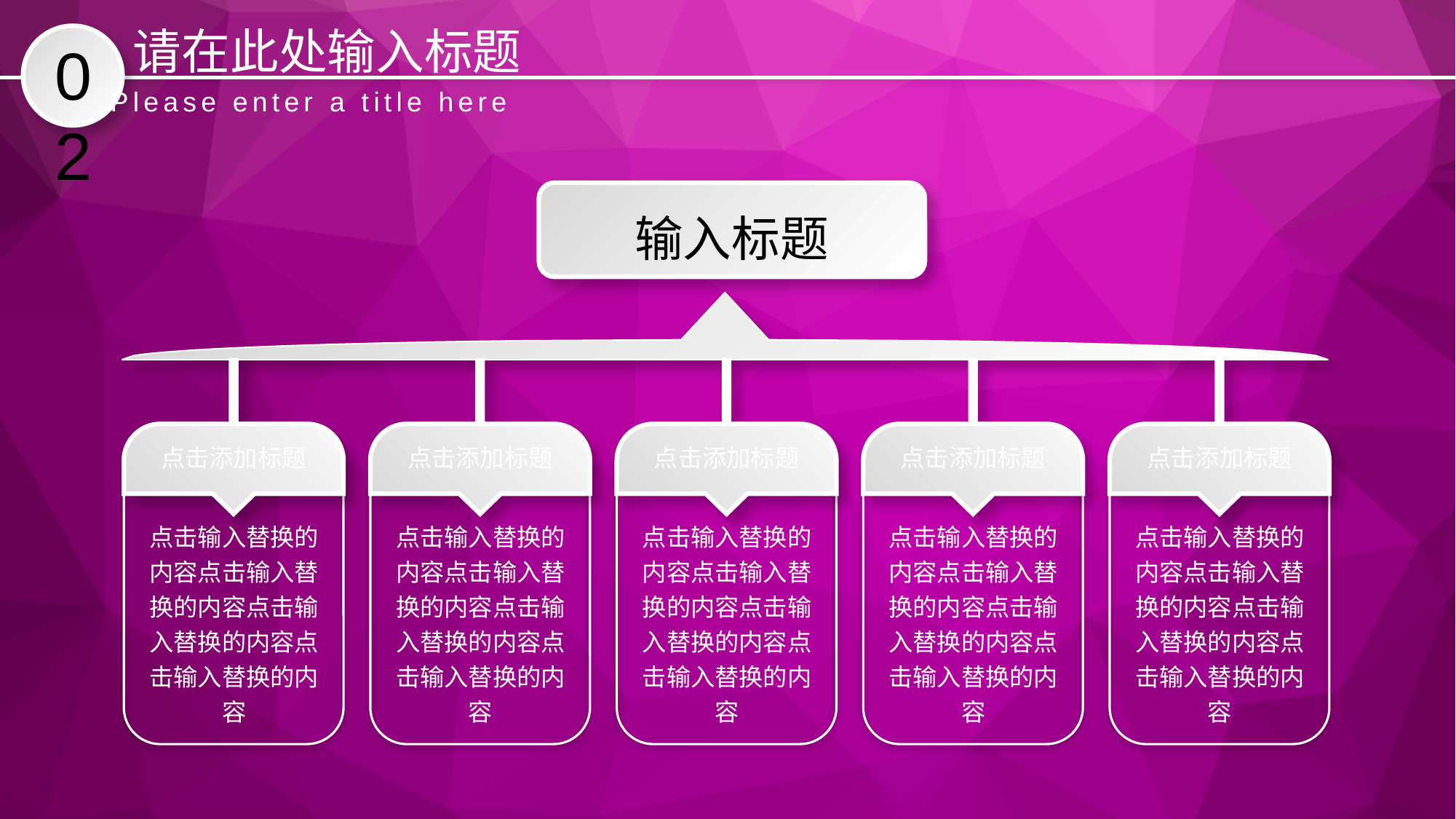

请在此处输入标题

02
Please enter a title here

输入标题

点击添加标题
点击添加标题
点击添加标题
点击添加标题
点击添加标题
点击输入替换的内容点击输入替换的内容点击输入替换的内容点击输入替换的内容
点击输入替换的内容点击输入替换的内容点击输入替换的内容点击输入替换的内容
点击输入替换的内容点击输入替换的内容点击输入替换的内容点击输入替换的内容
点击输入替换的内容点击输入替换的内容点击输入替换的内容点击输入替换的内容
点击输入替换的内容点击输入替换的内容点击输入替换的内容点击输入替换的内容